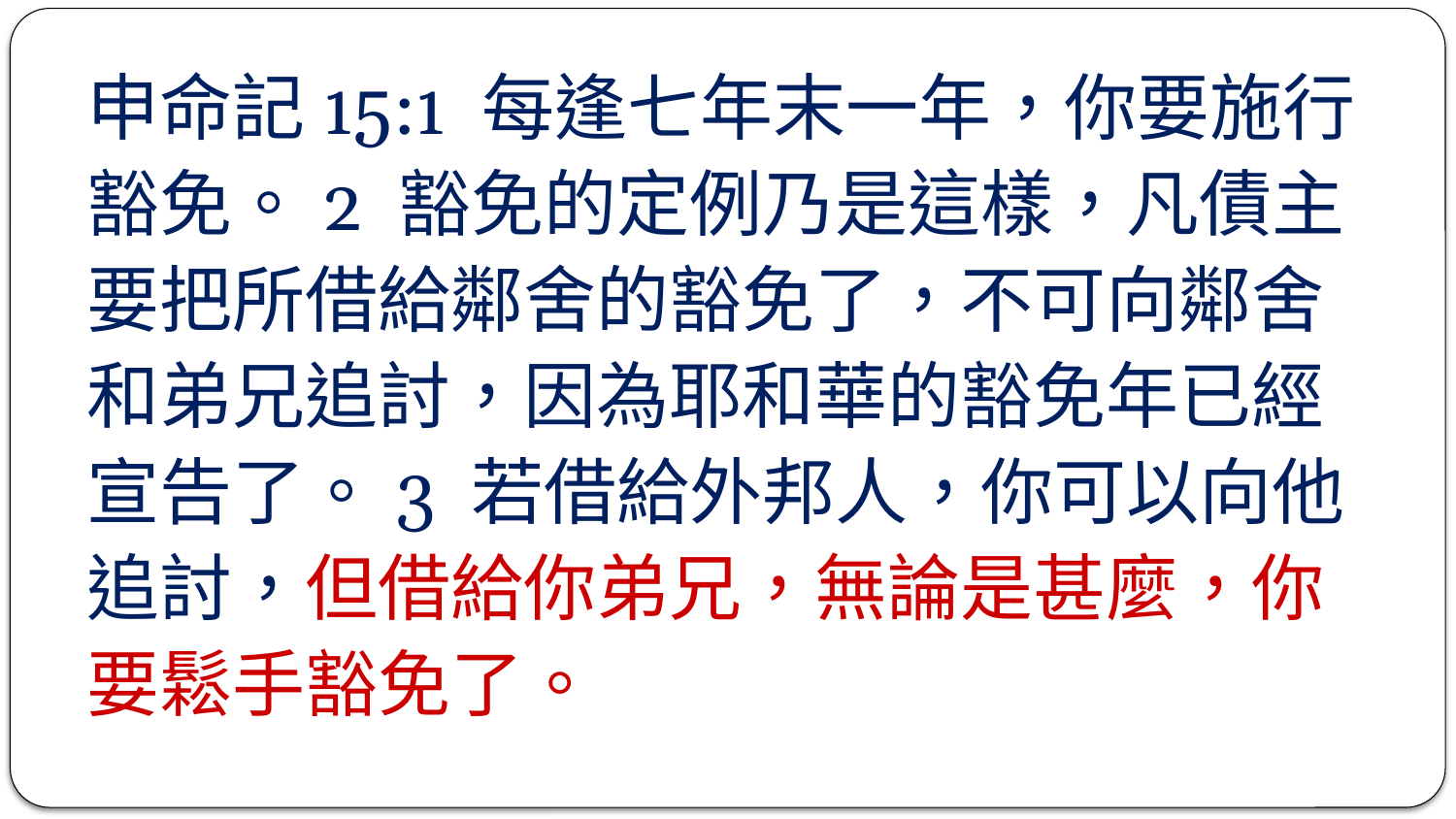

申命記15:1 每逢七年末一年，你要施行豁免。2 豁免的定例乃是這樣，凡債主要把所借給鄰舍的豁免了，不可向鄰舍和弟兄追討，因為耶和華的豁免年已經宣告了。3 若借給外邦人，你可以向他追討，但借給你弟兄，無論是甚麼，你要鬆手豁免了。